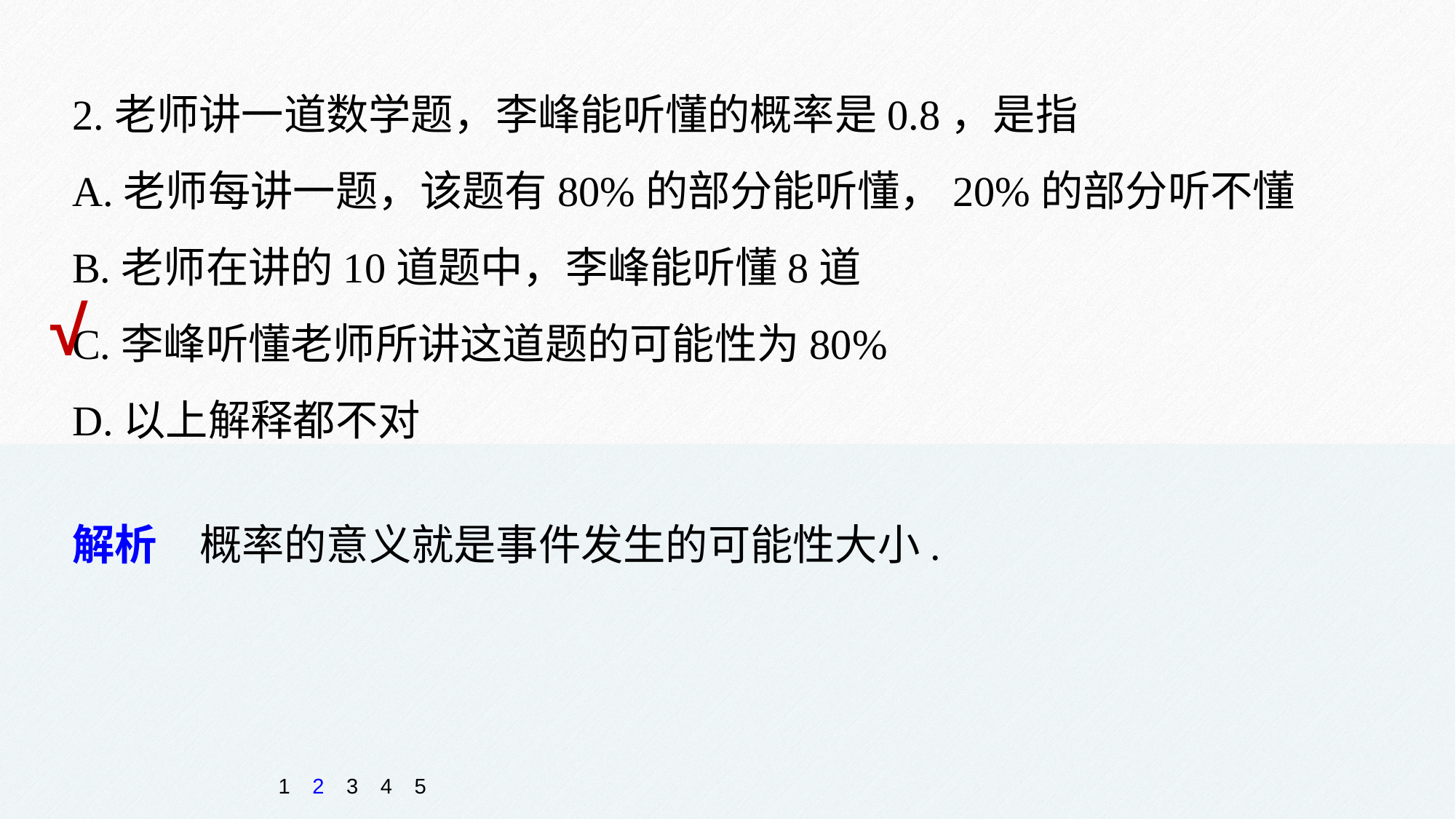

2.老师讲一道数学题，李峰能听懂的概率是0.8，是指
A.老师每讲一题，该题有80%的部分能听懂，20%的部分听不懂
B.老师在讲的10道题中，李峰能听懂8道
C.李峰听懂老师所讲这道题的可能性为80%
D.以上解释都不对
√
解析　概率的意义就是事件发生的可能性大小.
1
2
3
4
5